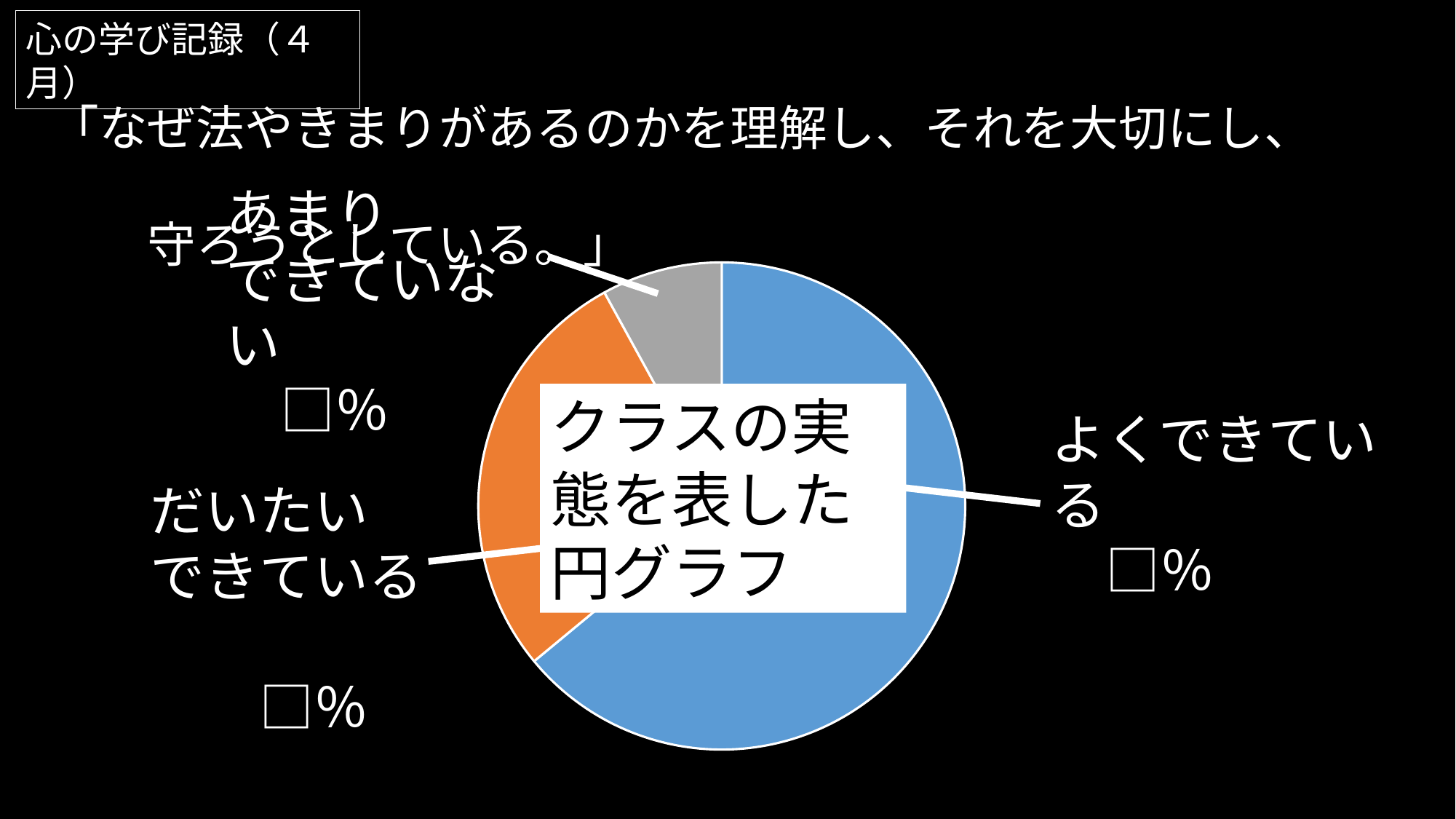

心の学び記録（４月）
「なぜ法やきまりがあるのかを理解し、それを大切にし、
　　　　　　　　　　　　　　　　　　　　　　　　　　　　　守ろうとしている。」
あまり
できていない
　□％

### Chart

| Category |  |
|---|---|
クラスの実態を表した
円グラフ
よくできている
　□％
だいたい
できている
　　□％